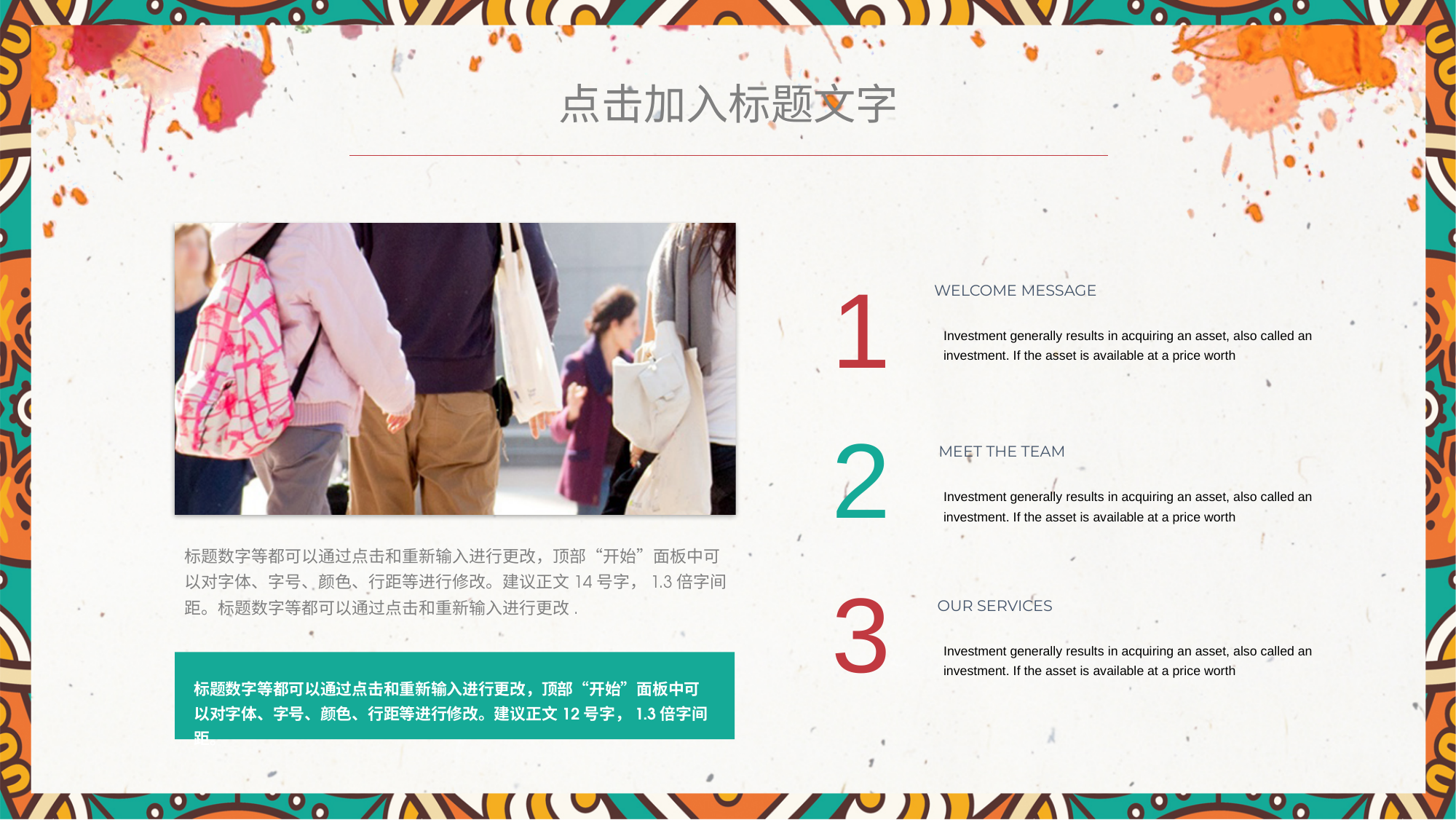

点击加入标题文字

标题数字等都可以通过点击和重新输入进行更改，顶部“开始”面板中可以对字体、字号、颜色、行距等进行修改。建议正文14号字，1.3倍字间距。标题数字等都可以通过点击和重新输入进行更改.

标题数字等都可以通过点击和重新输入进行更改，顶部“开始”面板中可以对字体、字号、颜色、行距等进行修改。建议正文12号字，1.3倍字间距。
1
WELCOME MESSAGE
Investment generally results in acquiring an asset, also called an investment. If the asset is available at a price worth
2
MEET THE TEAM
Investment generally results in acquiring an asset, also called an investment. If the asset is available at a price worth
3
OUR SERVICES
Investment generally results in acquiring an asset, also called an investment. If the asset is available at a price worth